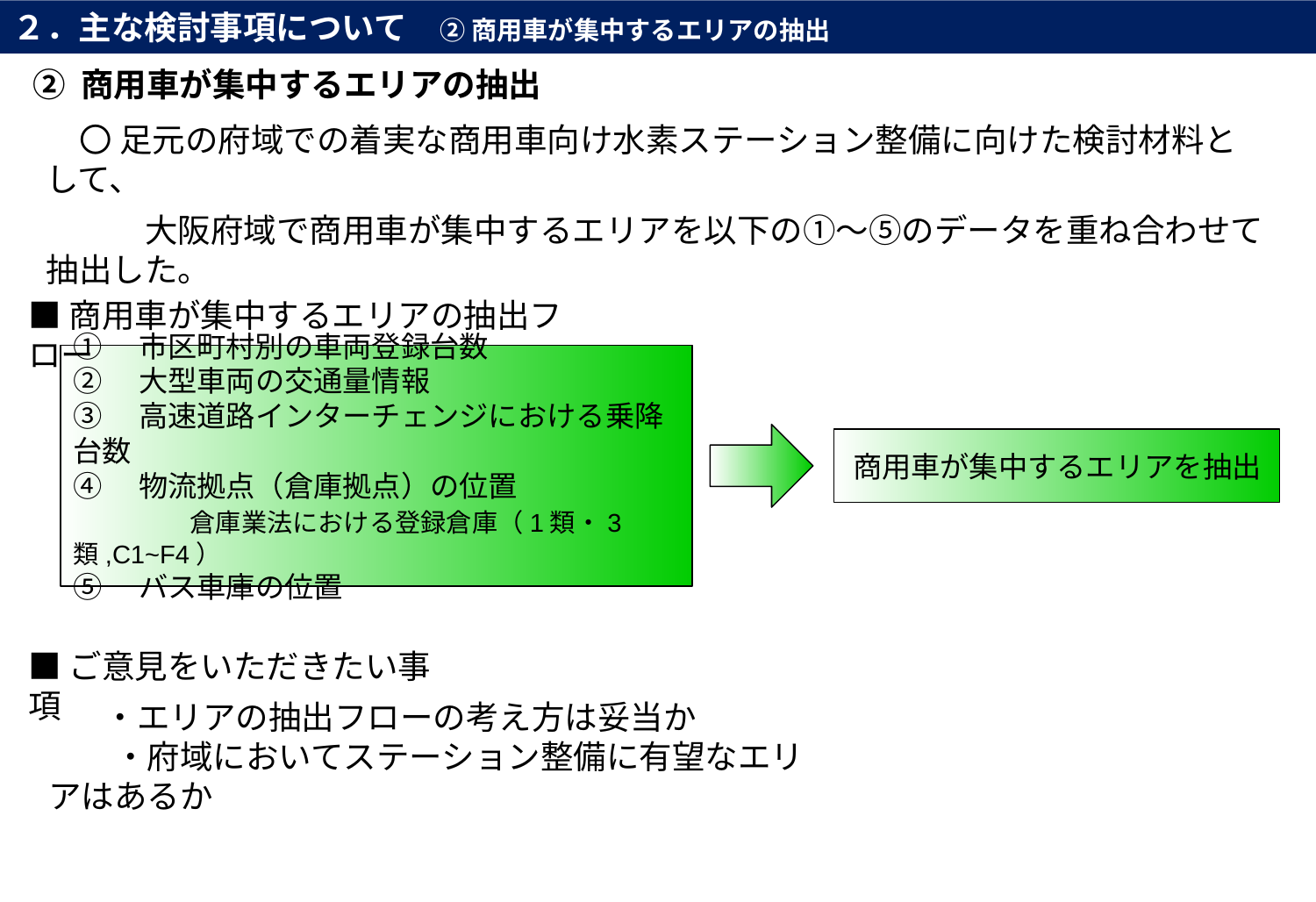

２．主な検討事項について　② 商用車が集中するエリアの抽出
② 商用車が集中するエリアの抽出
　〇 足元の府域での着実な商用車向け水素ステーション整備に向けた検討材料として、
　　　大阪府域で商用車が集中するエリアを以下の①～⑤のデータを重ね合わせて抽出した。
■商用車が集中するエリアの抽出フロー
①　市区町村別の車両登録台数
②　大型車両の交通量情報
③　高速道路インターチェンジにおける乗降台数
④　物流拠点（倉庫拠点）の位置
　　　　倉庫業法における登録倉庫（1類・3類,C1~F4）
⑤　バス車庫の位置

商用車が集中するエリアを抽出
■ご意見をいただきたい事項

  　・エリアの抽出フローの考え方は妥当か
　　・府域においてステーション整備に有望なエリアはあるか